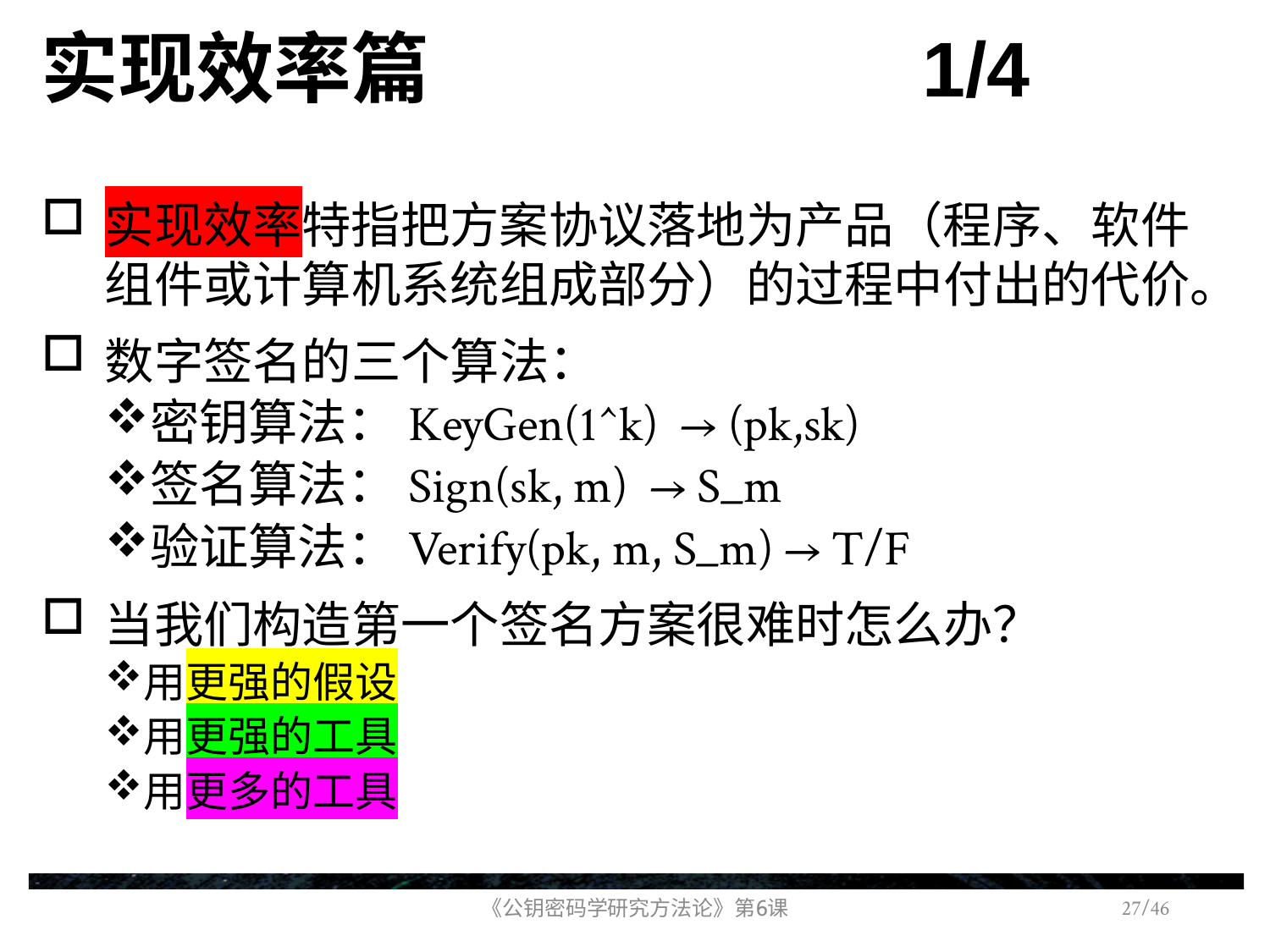

# 实现效率篇                           1/4
实现效率特指把方案协议落地为产品（程序、软件组件或计算机系统组成部分）的过程中付出的代价。
数字签名的三个算法：
密钥算法：KeyGen(1^k)  → (pk,sk)
签名算法：Sign(sk, m)  → S_m
验证算法：Verify(pk, m, S_m) → T/F
当我们构造第一个签名方案很难时怎么办？
用更强的假设
用更强的工具
用更多的工具

《公钥密码学研究方法论》第6课
27/46